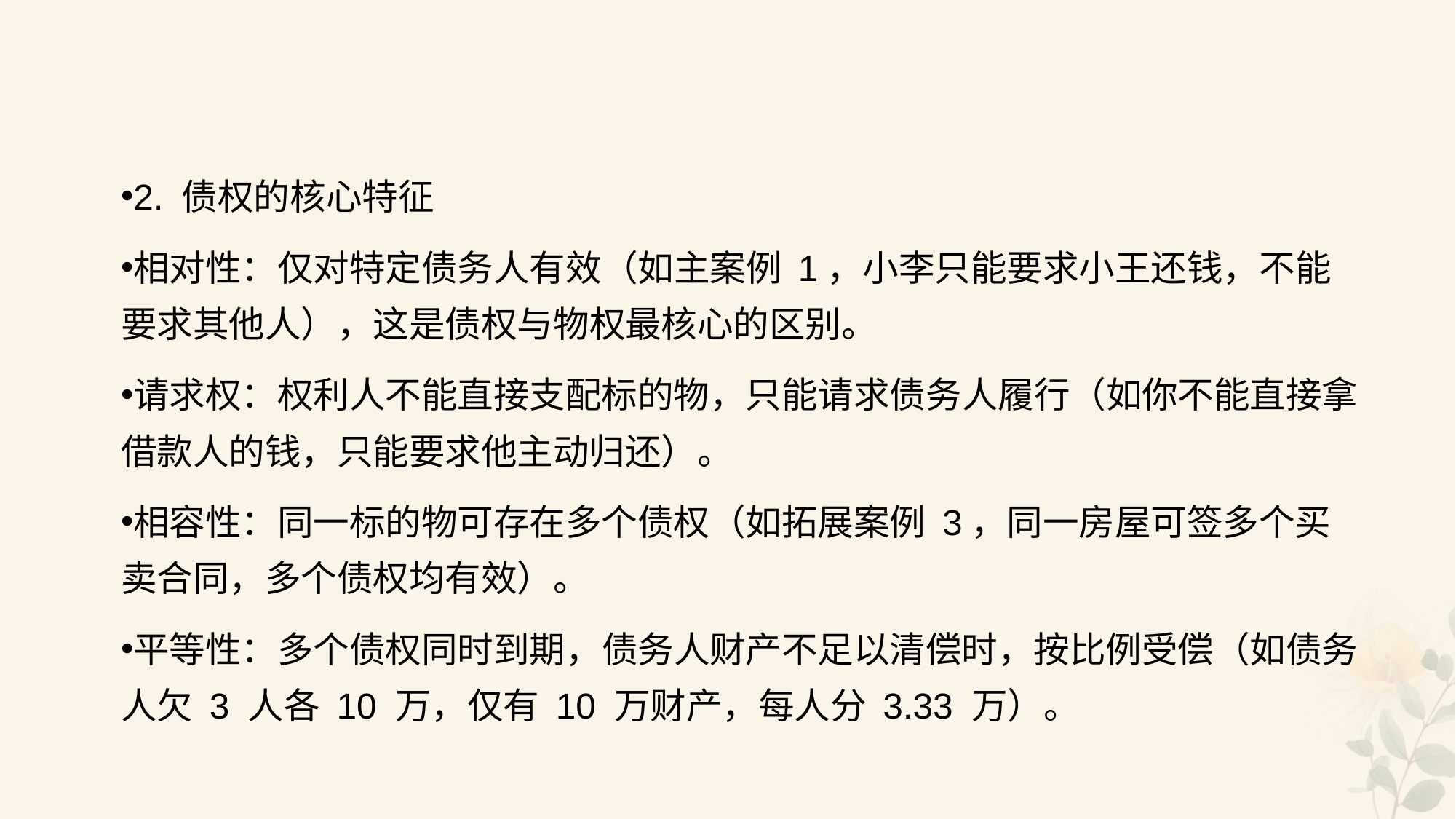

#
2. 债权的核心特征
相对性：仅对特定债务人有效（如主案例 1，小李只能要求小王还钱，不能要求其他人），这是债权与物权最核心的区别。
请求权：权利人不能直接支配标的物，只能请求债务人履行（如你不能直接拿借款人的钱，只能要求他主动归还）。
相容性：同一标的物可存在多个债权（如拓展案例 3，同一房屋可签多个买卖合同，多个债权均有效）。
平等性：多个债权同时到期，债务人财产不足以清偿时，按比例受偿（如债务人欠 3 人各 10 万，仅有 10 万财产，每人分 3.33 万）。